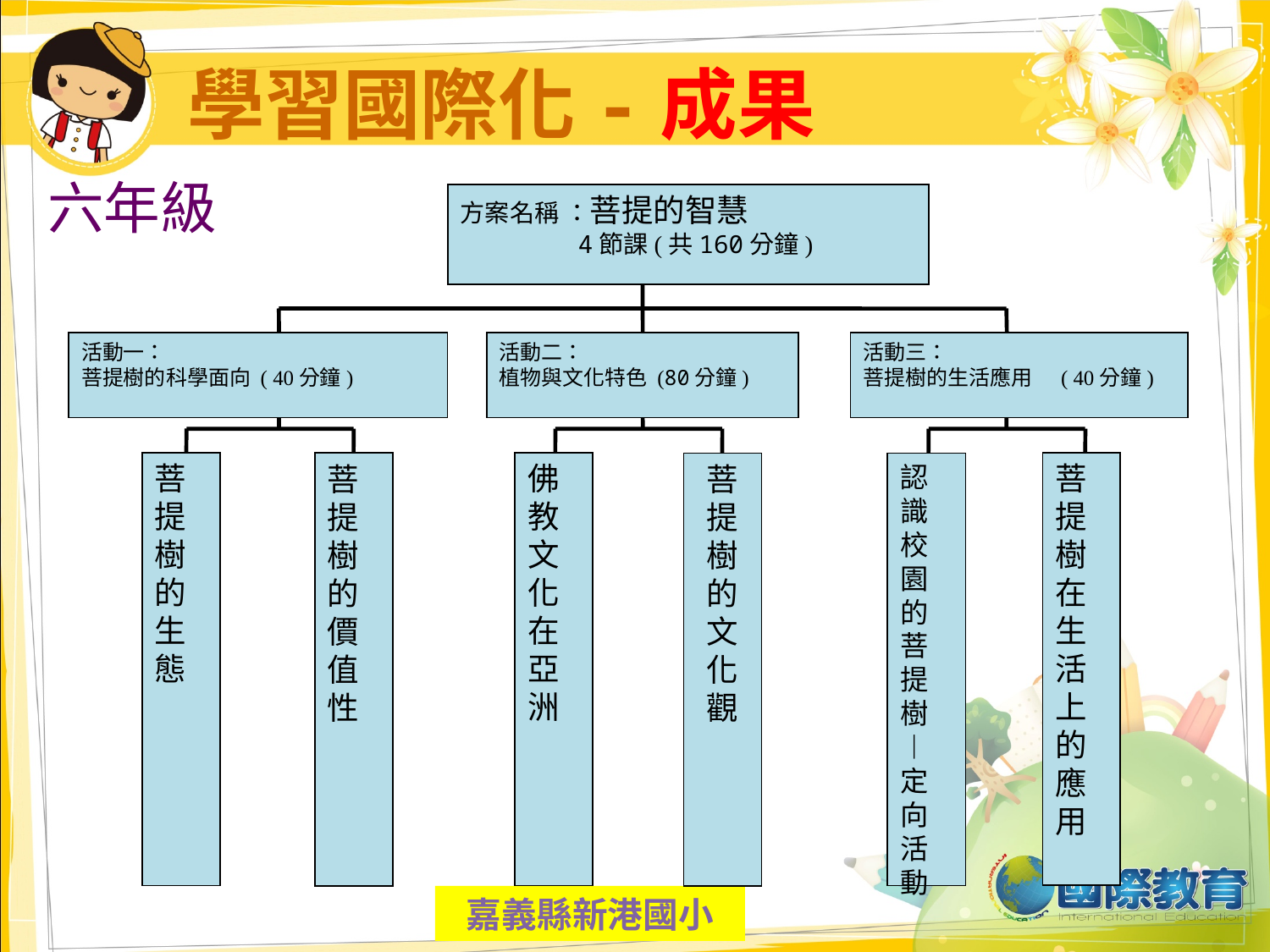

# 學習國際化-成果
六年級

方案名稱 ：菩提的智慧
 4節課(共160分鐘)

活動一：
菩提樹的科學面向 ( 40分鐘)

活動三：
菩提樹的生活應用     ( 40分鐘)
活動二：
植物與文化特色 (80分鐘)

菩提樹的生態
佛教文化在亞洲

菩提樹在生活上的應用
菩提樹的價值性

菩提樹的文化觀
認識校園的菩提樹︱定向活動

嘉義縣新港國小